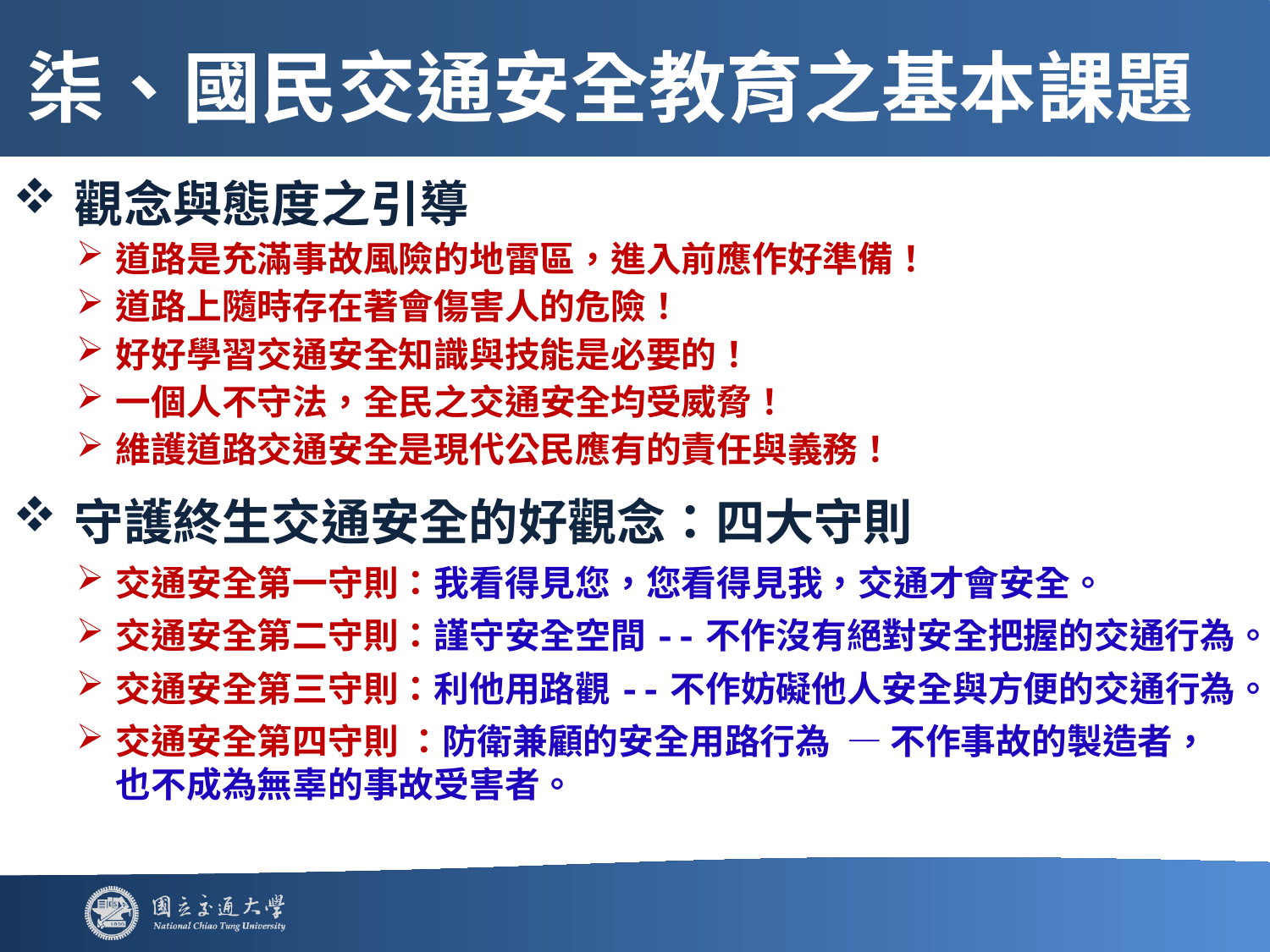

# 柒、國民交通安全教育之基本課題
觀念與態度之引導
道路是充滿事故風險的地雷區，進入前應作好準備！
道路上隨時存在著會傷害人的危險！
好好學習交通安全知識與技能是必要的！
一個人不守法，全民之交通安全均受威脅！
維護道路交通安全是現代公民應有的責任與義務！
守護終生交通安全的好觀念：四大守則
交通安全第一守則：我看得見您，您看得見我，交通才會安全。
交通安全第二守則：謹守安全空間--不作沒有絕對安全把握的交通行為。
交通安全第三守則：利他用路觀--不作妨礙他人安全與方便的交通行為。
交通安全第四守則 ：防衛兼顧的安全用路行為  — 不作事故的製造者，也不成為無辜的事故受害者。